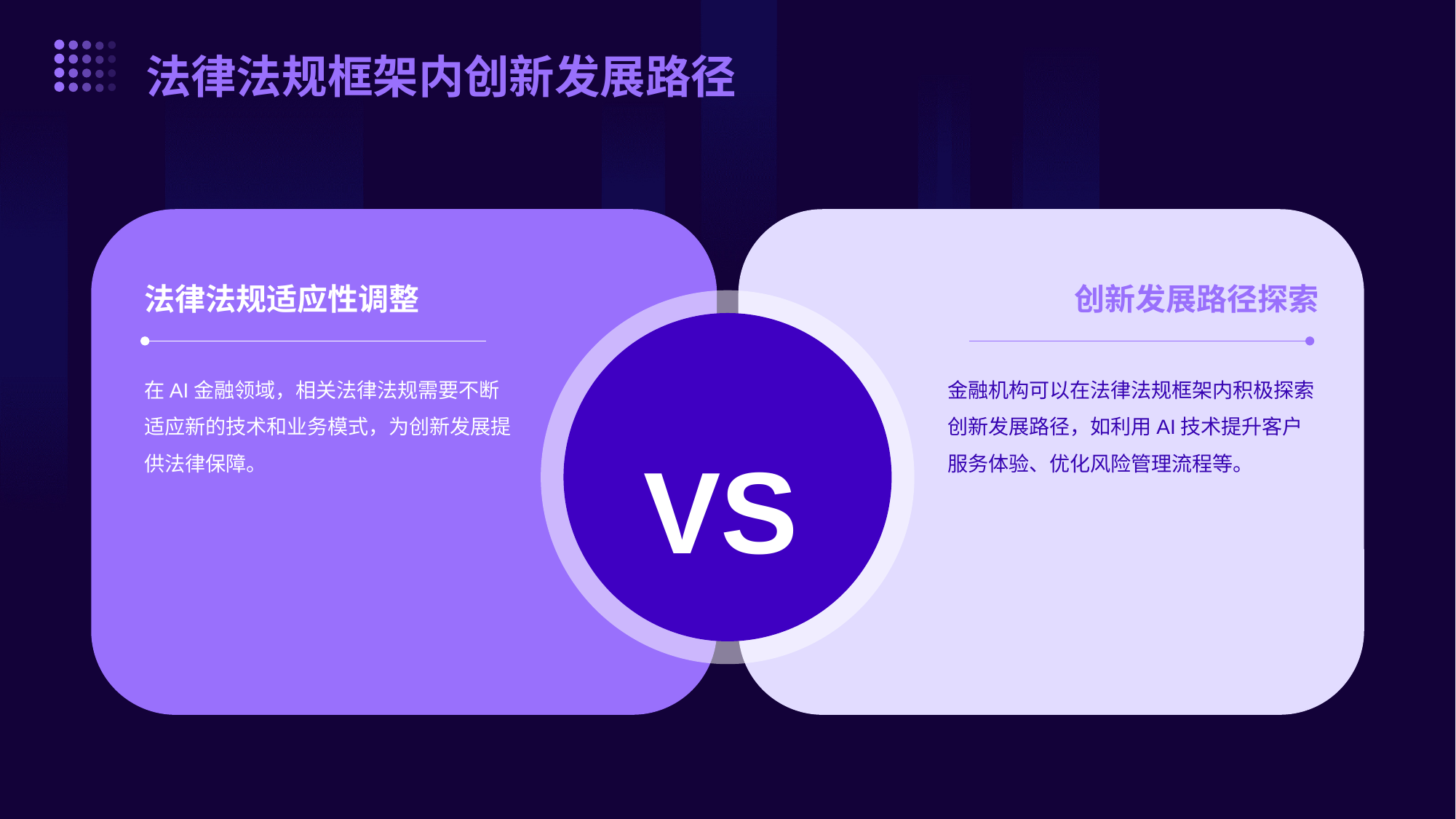

法律法规框架内创新发展路径

法律法规适应性调整
创新发展路径探索

在AI金融领域，相关法律法规需要不断适应新的技术和业务模式，为创新发展提供法律保障。
金融机构可以在法律法规框架内积极探索创新发展路径，如利用AI技术提升客户服务体验、优化风险管理流程等。
VS